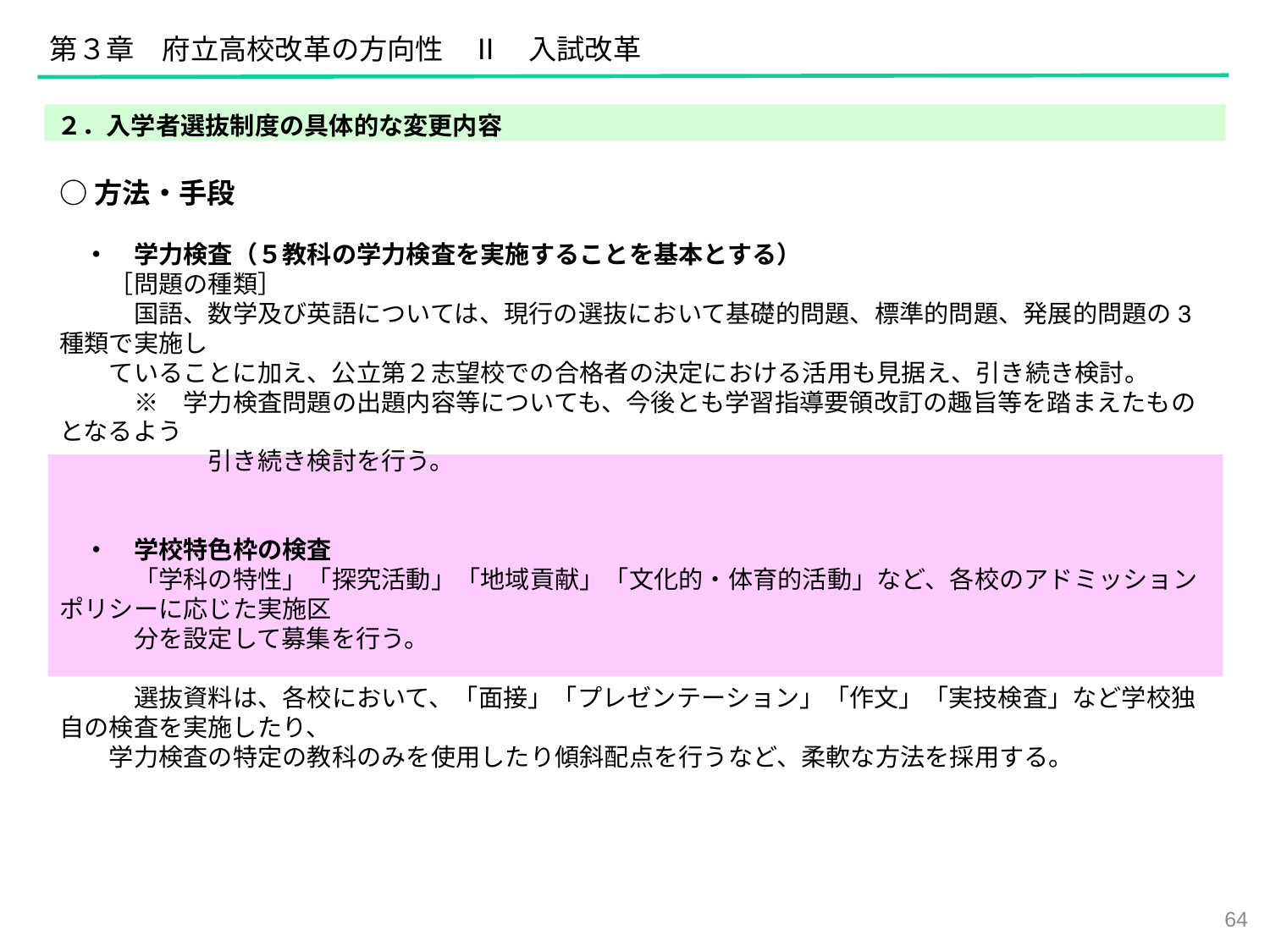

第３章　府立高校改革の方向性　Ⅱ　入試改革
２．入学者選抜制度の具体的な変更内容
○方法・手段

　・　学力検査（５教科の学力検査を実施することを基本とする）
　　［問題の種類］
　　　国語、数学及び英語については、現行の選抜において基礎的問題、標準的問題、発展的問題の3種類で実施し
　　ていることに加え、公立第２志望校での合格者の決定における活用も見据え、引き続き検討。
　　　※　学力検査問題の出題内容等についても、今後とも学習指導要領改訂の趣旨等を踏まえたものとなるよう
　　　　　　引き続き検討を行う。

　・　学校特色枠の検査
　　　「学科の特性」「探究活動」「地域貢献」「文化的・体育的活動」など、各校のアドミッションポリシーに応じた実施区
　　　分を設定して募集を行う。

　　　選抜資料は、各校において、「面接」「プレゼンテーション」「作文」「実技検査」など学校独自の検査を実施したり、
　　学力検査の特定の教科のみを使用したり傾斜配点を行うなど、柔軟な方法を採用する。

64